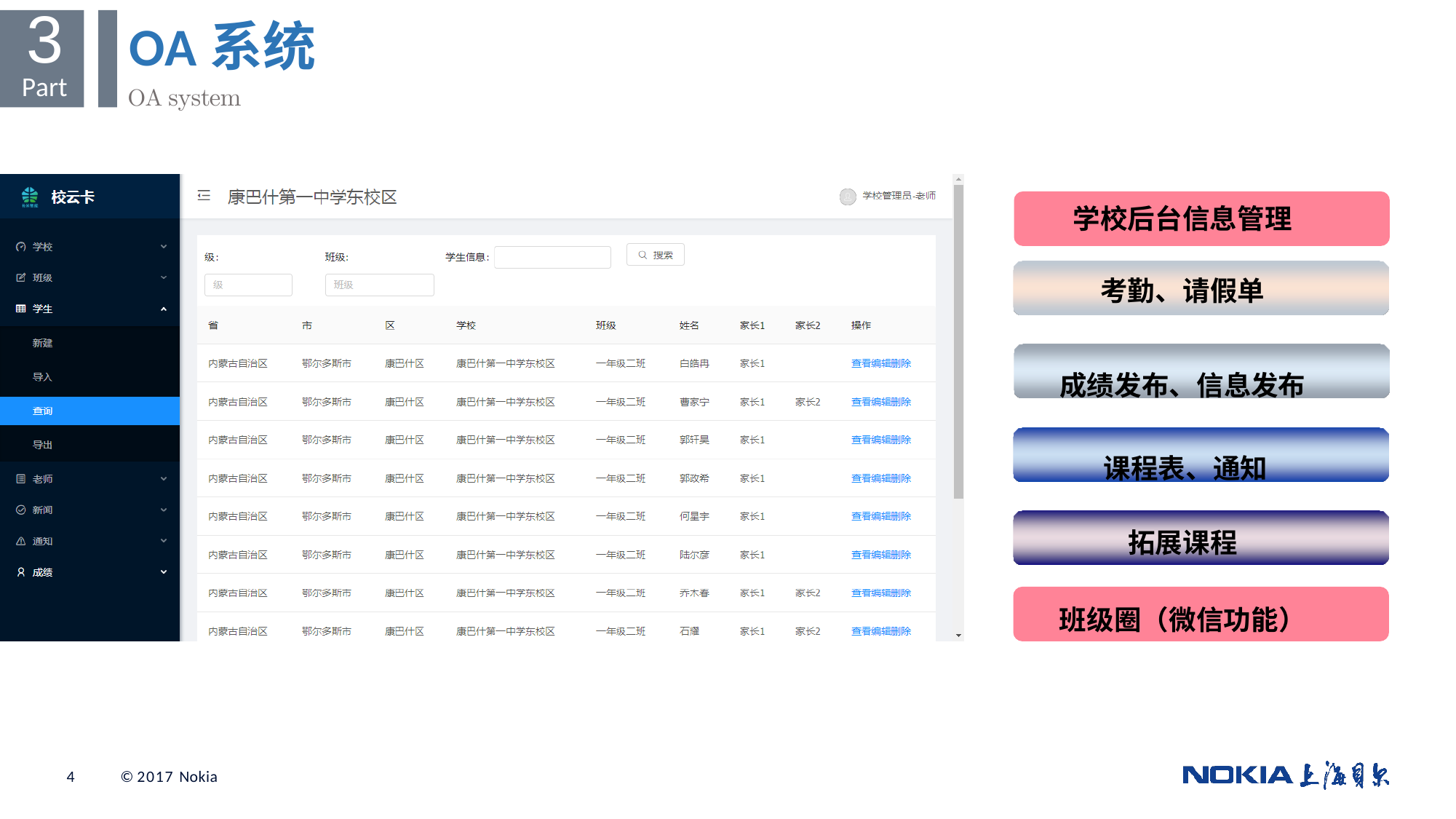

3
Part
# OA系统
OA system

学校后台信息管理

考勤、请假单
成绩发布、信息发布  课程表、通知

拓展课程

班级圈（微信功能）

© 2017 Nokia
4